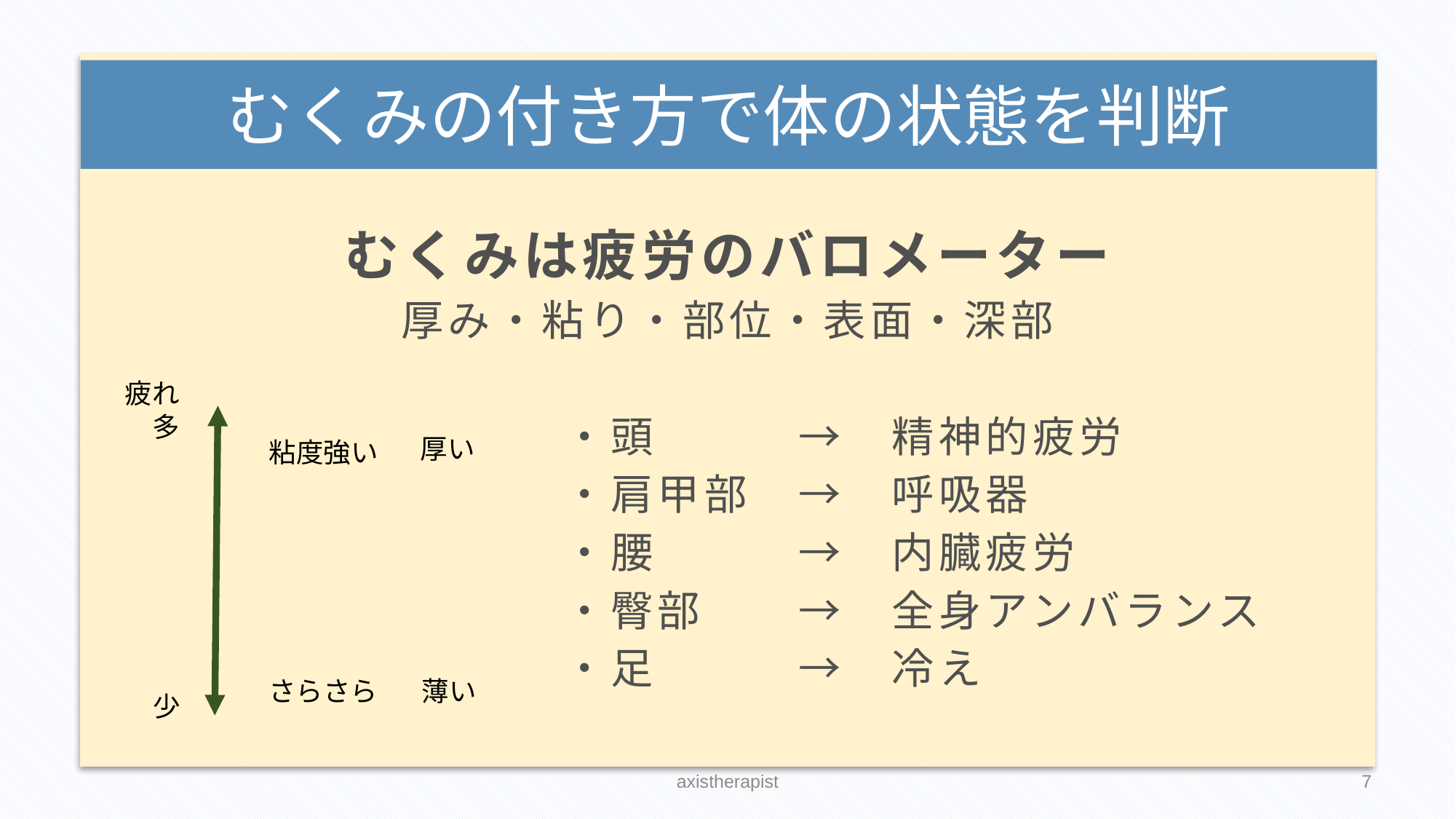

# むくみの付き方で体の状態を判断
むくみは疲労のバロメーター
厚み・粘り・部位・表面・深部

　　　　　　　　　　・頭　　　→　精神的疲労
　　　　　　　　　　・肩甲部　→　呼吸器
　　　　　　　　　　・腰　　　→　内臓疲労
　　　　　　　　　　・臀部　　→　全身アンバランス
　　　　　　　　　　・足　　　→　冷え
疲れ
　多
厚い
粘度強い
さらさら
薄い
少
axistherapist
7